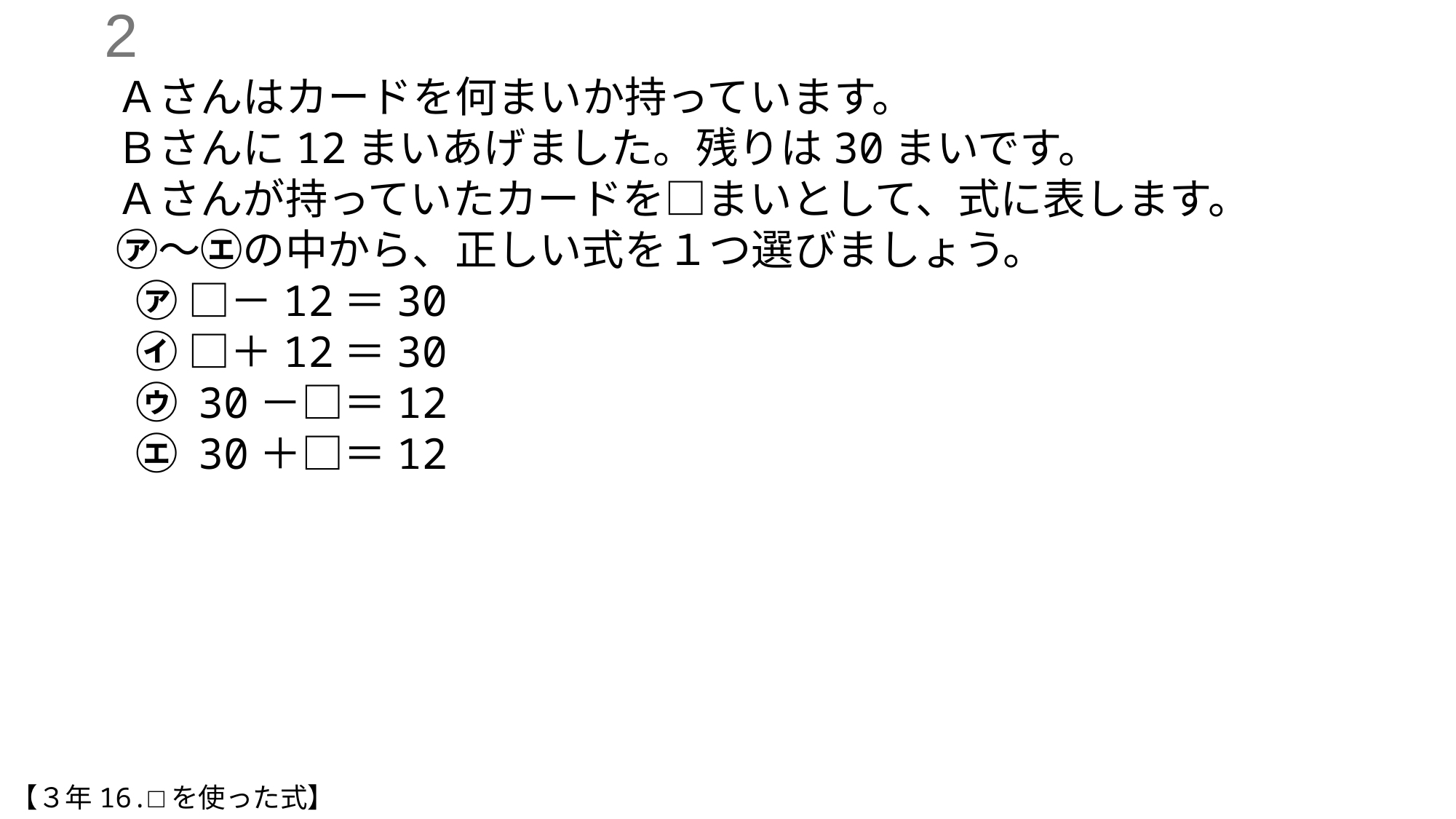

2
Ａさんはカードを何まいか持っています。
Ｂさんに12まいあげました。残りは30まいです。
Ａさんが持っていたカードを□まいとして、式に表します。
㋐～㋓の中から、正しい式を１つ選びましょう。
 ㋐ □－12＝30
 ㋑ □＋12＝30
 ㋒ 30－□＝12
 ㋓ 30＋□＝12
【３年16.□を使った式】